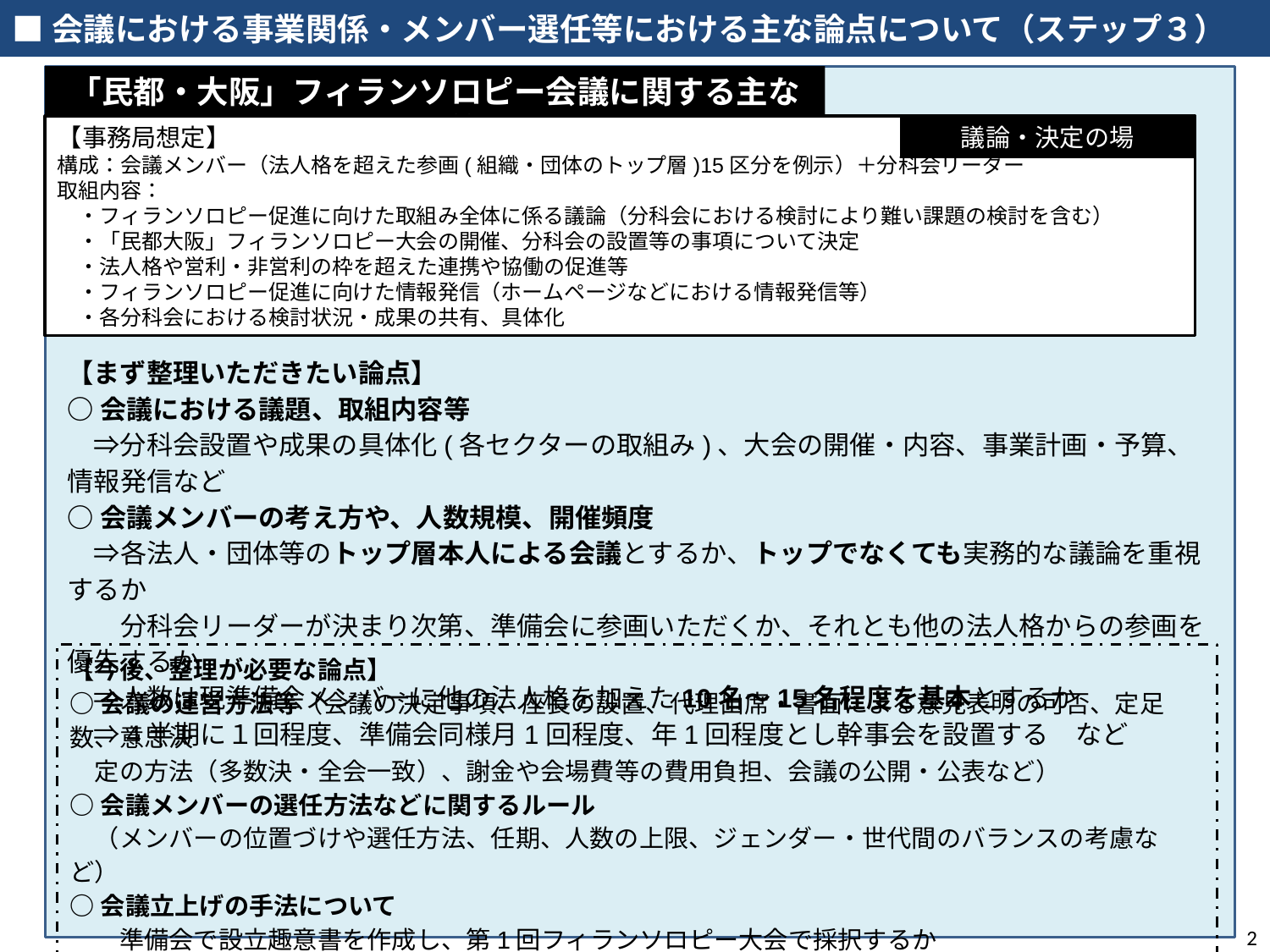

■会議における事業関係・メンバー選任等における主な論点について（ステップ３）

「民都・大阪」フィランソロピー会議に関する主な論点等
議論・決定の場
【事務局想定】
構成：会議メンバー（法人格を超えた参画(組織・団体のトップ層)15区分を例示）＋分科会リーダー
取組内容：
　・フィランソロピー促進に向けた取組み全体に係る議論（分科会における検討により難い課題の検討を含む）
　・「民都大阪」フィランソロピー大会の開催、分科会の設置等の事項について決定
　・法人格や営利・非営利の枠を超えた連携や協働の促進等
　・フィランソロピー促進に向けた情報発信（ホームページなどにおける情報発信等）
　・各分科会における検討状況・成果の共有、具体化
【これまでの議論を踏まえた確認】
○法人格の縦割りや営利・非営利を超えて参画する会議
○準備会メンバーを拡大し、「民都・大阪」フィランソロピー会議の立上げメンバーに就任
○分科会のリーダーも参画
○課題の抽出や取組みの方向性についての議論、分科会の設置決定とその成果の共有、などを行う場
【まず整理いただきたい論点】
○会議における議題、取組内容等
　⇒分科会設置や成果の具体化(各セクターの取組み)、大会の開催・内容、事業計画・予算、情報発信など
○会議メンバーの考え方や、人数規模、開催頻度
　⇒各法人・団体等のトップ層本人による会議とするか、トップでなくても実務的な議論を重視するか
　　分科会リーダーが決まり次第、準備会に参画いただくか、それとも他の法人格からの参画を優先するか
　⇒人数は現準備会メンバーに他の法人格を加えた10名～15名程度を基本とするか
　⇒4半期に１回程度、準備会同様月1回程度、年1回程度とし幹事会を設置する　など

【今後、整理が必要な論点】
○会議の運営方法等（会議の決定事項、座長の設置、代理出席・書面による意見表明の可否、定足数、意思決
　定の方法（多数決・全会一致）、謝金や会場費等の費用負担、会議の公開・公表など）
○会議メンバーの選任方法などに関するルール
　（メンバーの位置づけや選任方法、任期、人数の上限、ジェンダー・世代間のバランスの考慮など）
○会議立上げの手法について
　　準備会で設立趣意書を作成し、第1回フィランソロピー大会で採択するか
　　会議設立の発起人会を立ち上げるか、拡大した準備会から会議に移行するか　など
2